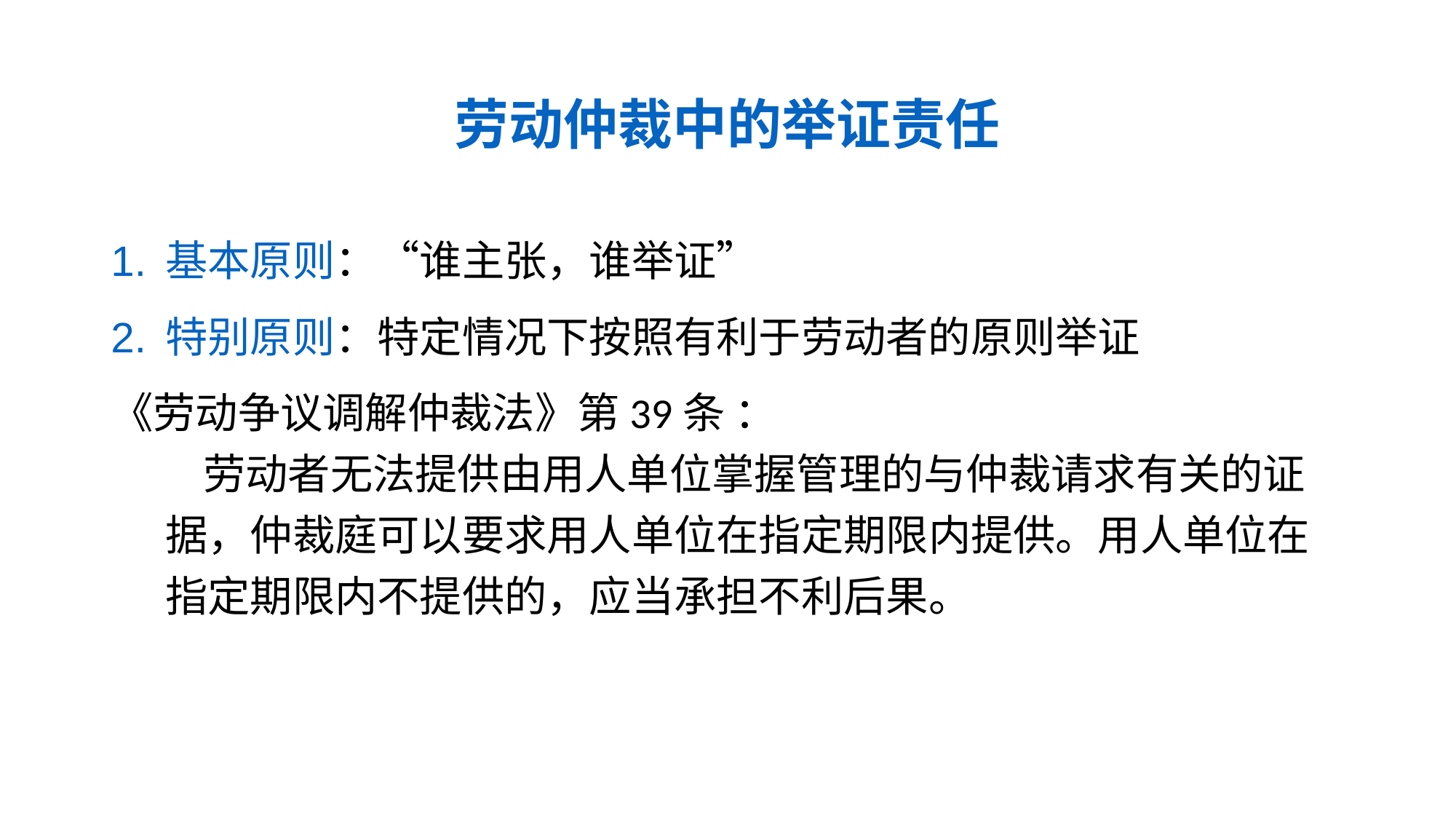

# 劳动仲裁中的举证责任
基本原则：“谁主张，谁举证”
特别原则：特定情况下按照有利于劳动者的原则举证
《劳动争议调解仲裁法》第39条 ：
    劳动者无法提供由用人单位掌握管理的与仲裁请求有关的证据，仲裁庭可以要求用人单位在指定期限内提供。用人单位在指定期限内不提供的，应当承担不利后果。